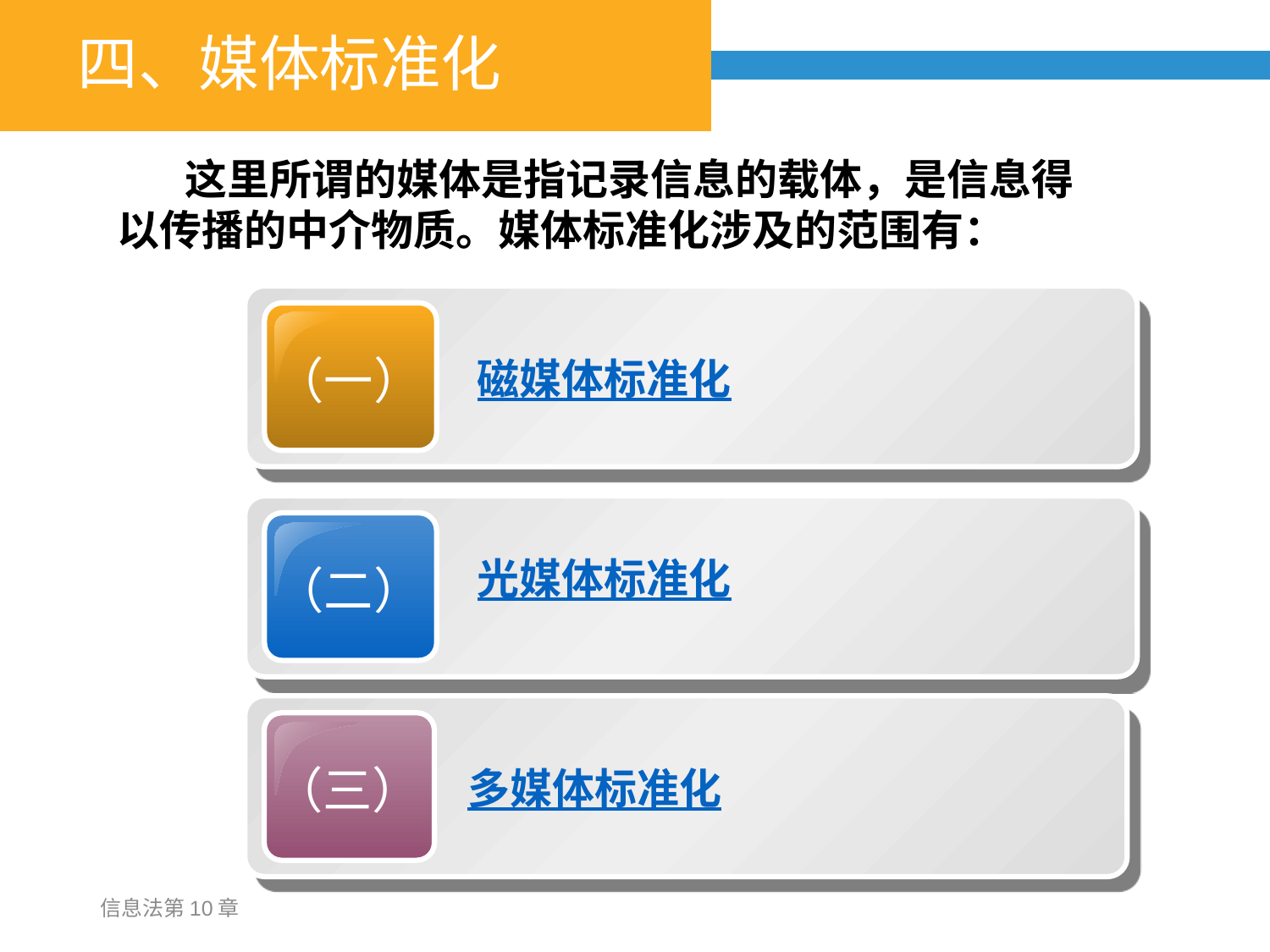

# 四、媒体标准化
      这里所谓的媒体是指记录信息的载体，是信息得以传播的中介物质。媒体标准化涉及的范围有：

（一）
磁媒体标准化

（二）
光媒体标准化

（三）
多媒体标准化
信息法第10章